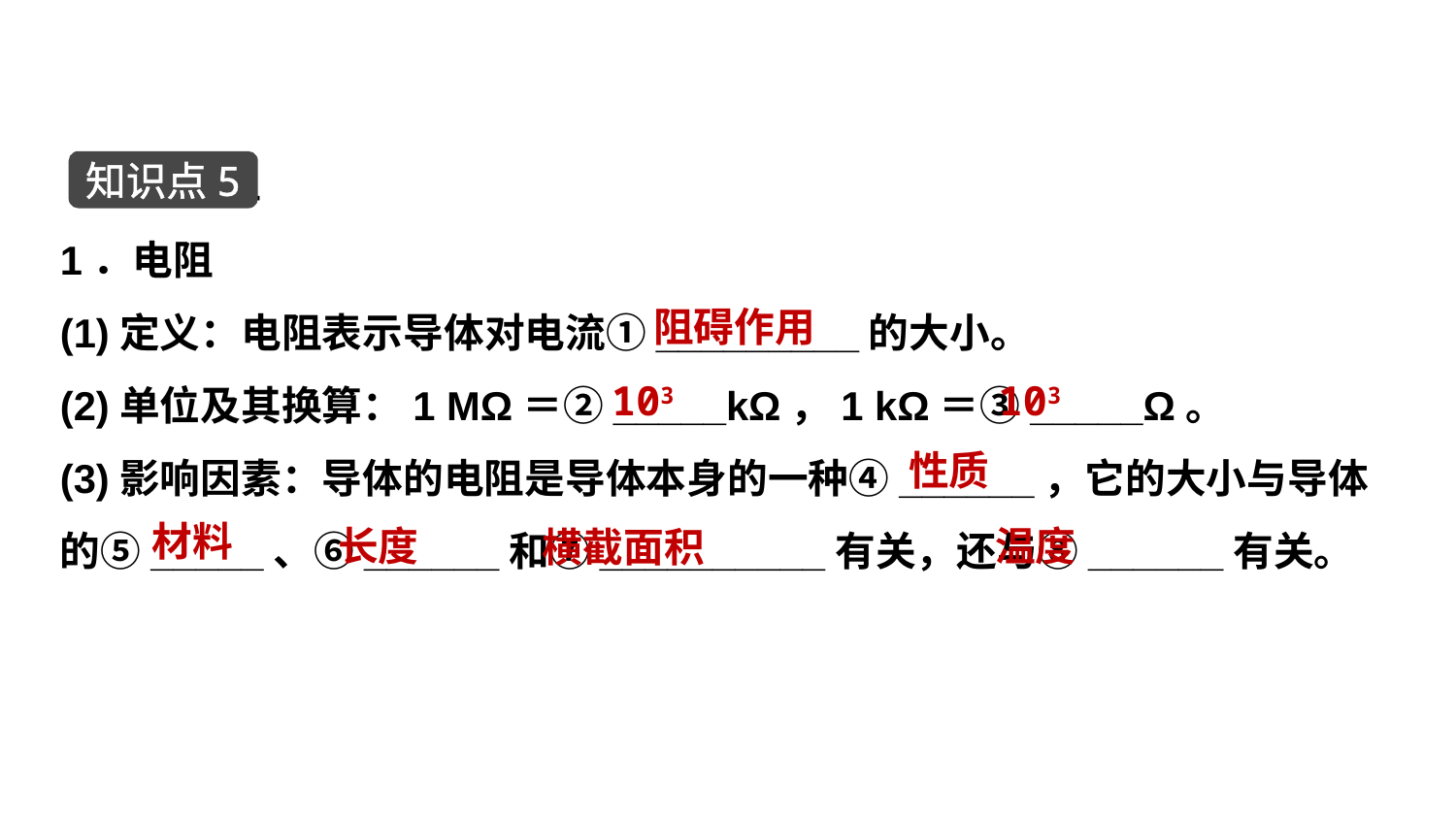

电阻
知识点5
1．电阻
(1)定义：电阻表示导体对电流①_________的大小。
(2)单位及其换算：1 MΩ＝②_____kΩ，1 kΩ＝③_____Ω。
(3)影响因素：导体的电阻是导体本身的一种④______，它的大小与导体
的⑤_____、⑥______和⑦__________有关，还与⑧______有关。
阻碍作用
103
103
性质
材料
长度
温度
横截面积